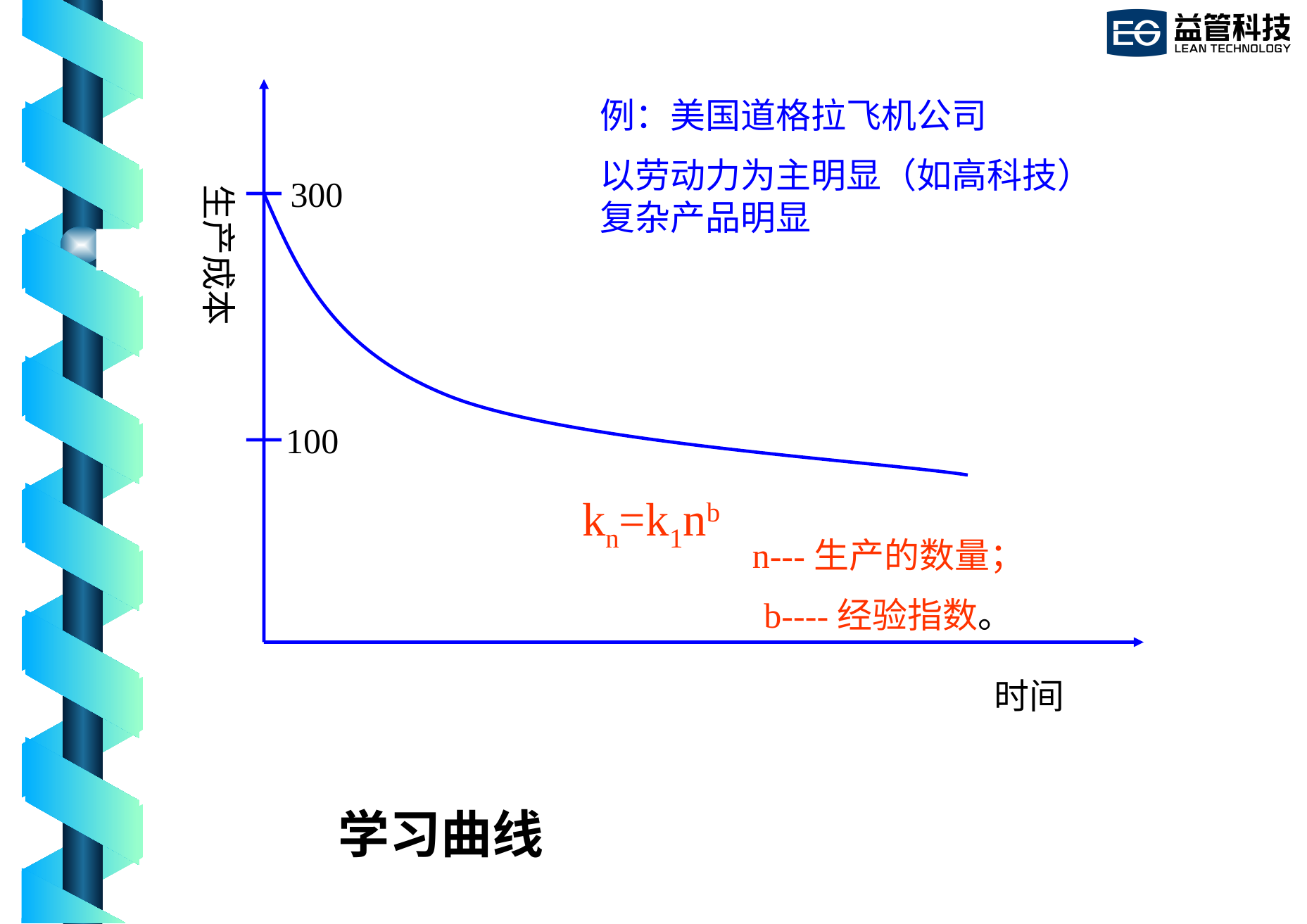

例：美国道格拉飞机公司
以劳动力为主明显（如高科技）复杂产品明显

生产成本
300

100

kn=k1nb
n---生产的数量；
b----经验指数。

时间
# 学习曲线